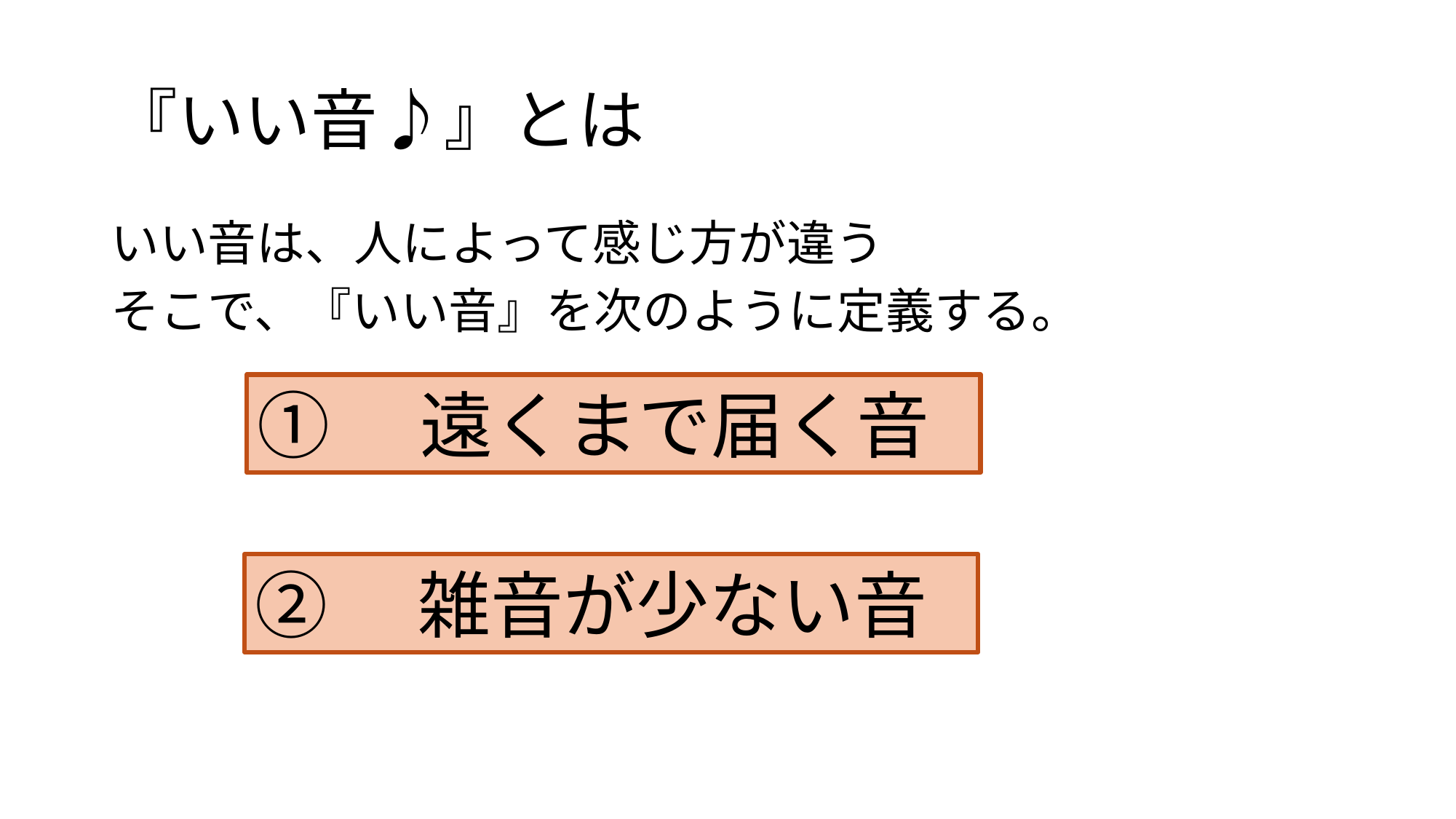

# 『いい音♪』とは
いい音は、人によって感じ方が違う
そこで、『いい音』を次のように定義する。

①　遠くまで届く音
②　雑音が少ない音